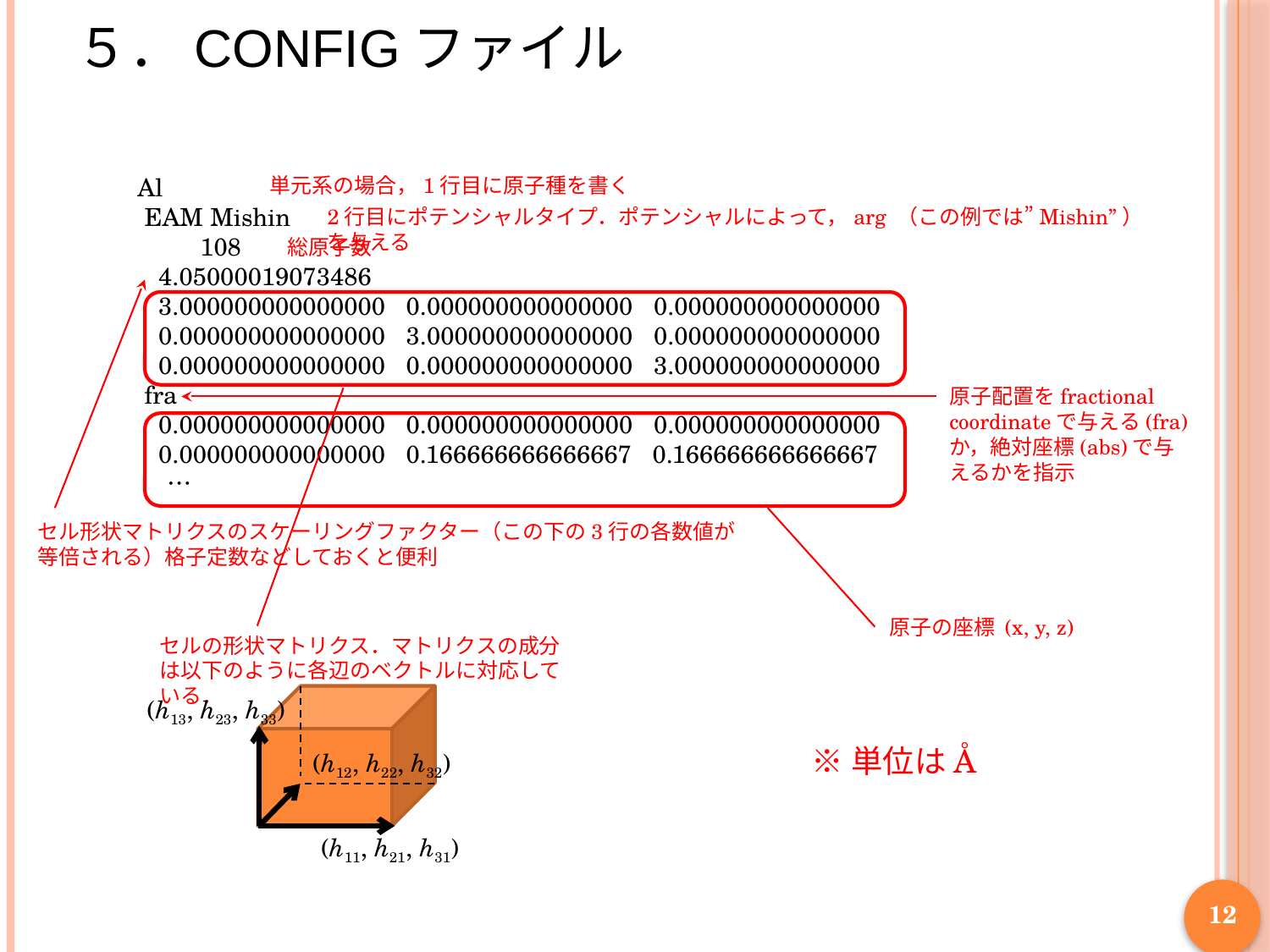

# ５．CONFIGファイル
単元系の場合，1行目に原子種を書く
Al
 EAM Mishin
         108
   4.05000019073486
   3.000000000000000   0.000000000000000   0.000000000000000
   0.000000000000000   3.000000000000000   0.000000000000000
   0.000000000000000   0.000000000000000   3.000000000000000
 fra
   0.000000000000000   0.000000000000000   0.000000000000000
   0.000000000000000   0.166666666666667   0.166666666666667
　 …
2行目にポテンシャルタイプ．ポテンシャルによって，arg （この例では”Mishin”）を与える
総原子数

原子配置をfractional coordinateで与える(fra)か，絶対座標(abs)で与えるかを指示

セル形状マトリクスのスケーリングファクター（この下の3行の各数値が等倍される）格子定数などしておくと便利
原子の座標 (x, y, z)
セルの形状マトリクス．マトリクスの成分は以下のように各辺のベクトルに対応している．

(h13, h23, h33)
※単位はÅ
(h12, h22, h32)
(h11, h21, h31)
12